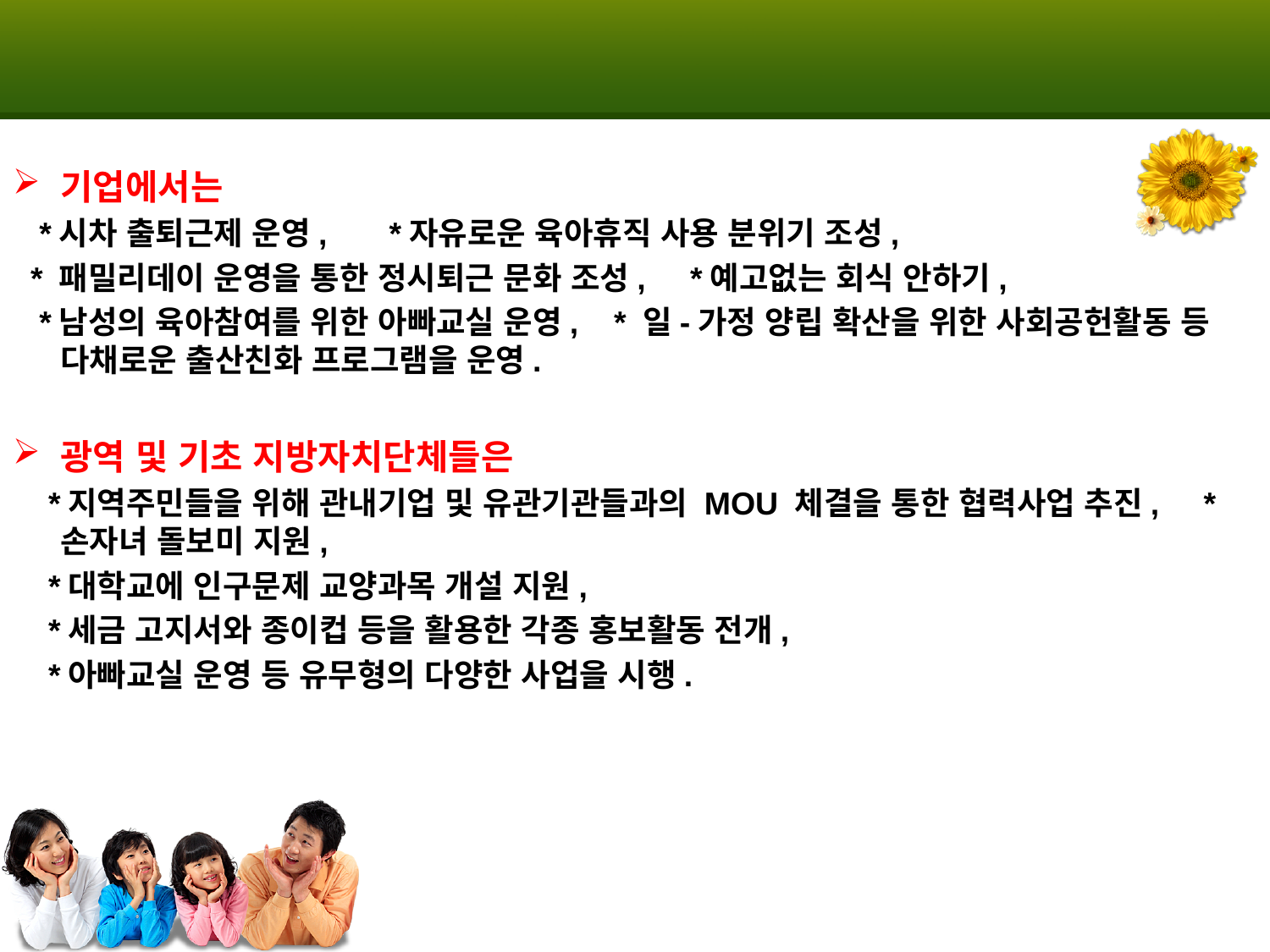

#

기업에서는
   *시차 출퇴근제 운영,       *자유로운 육아휴직 사용 분위기 조성,
  * 패밀리데이 운영을 통한 정시퇴근 문화 조성,     *예고없는 회식 안하기,
   *남성의 육아참여를 위한 아빠교실 운영,    * 일-가정 양립 확산을 위한 사회공헌활동 등 다채로운 출산친화 프로그램을 운영.

광역 및 기초 지방자치단체들은
    *지역주민들을 위해 관내기업 및 유관기관들과의 MOU 체결을 통한 협력사업 추진,     *손자녀 돌보미 지원,
    *대학교에 인구문제 교양과목 개설 지원,
    *세금 고지서와 종이컵 등을 활용한 각종 홍보활동 전개,
    *아빠교실 운영 등 유무형의 다양한 사업을 시행.